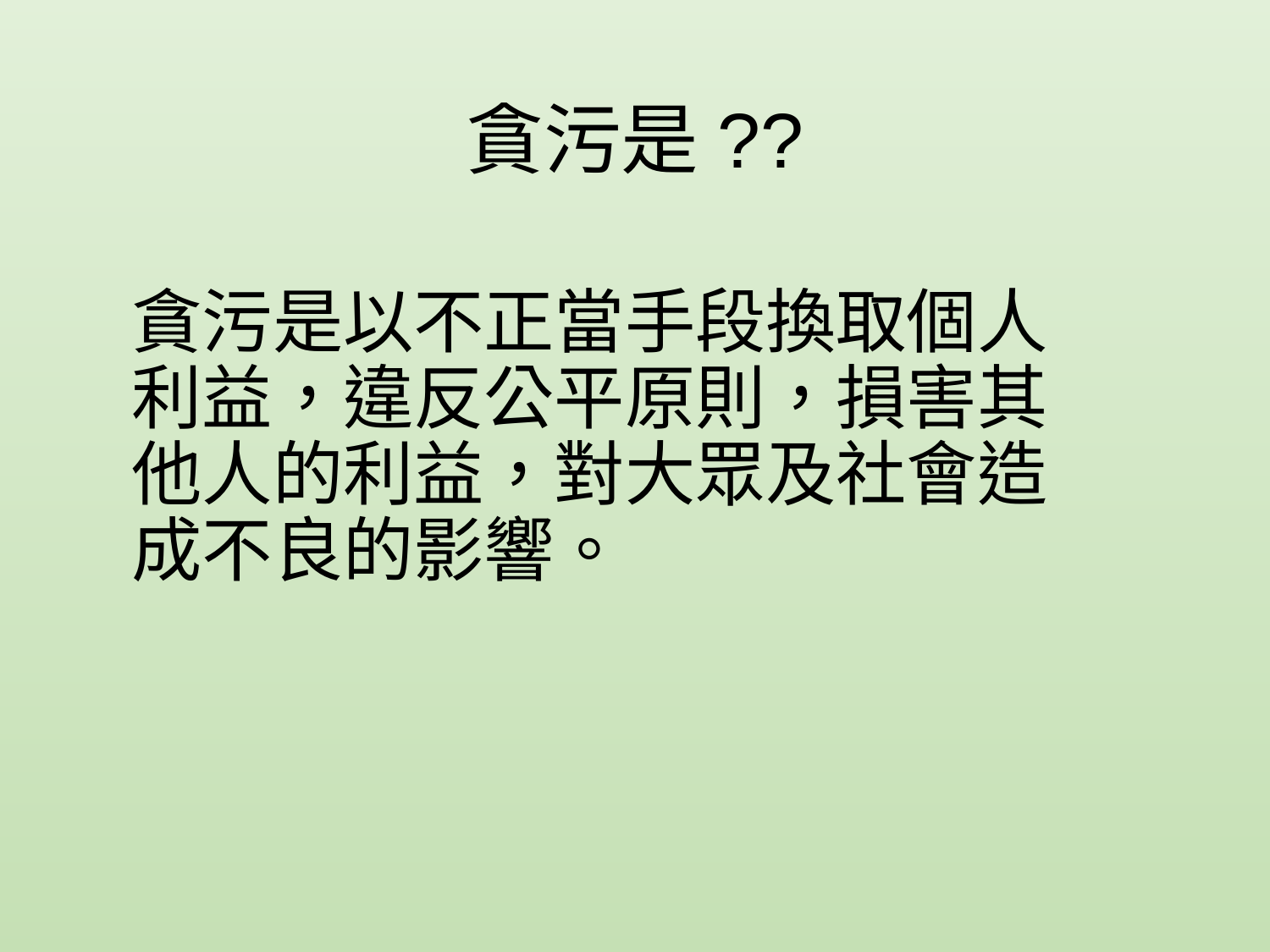

# 貪污是??
貪污是以不正當手段換取個人利益，違反公平原則，損害其他人的利益，對大眾及社會造成不良的影響。